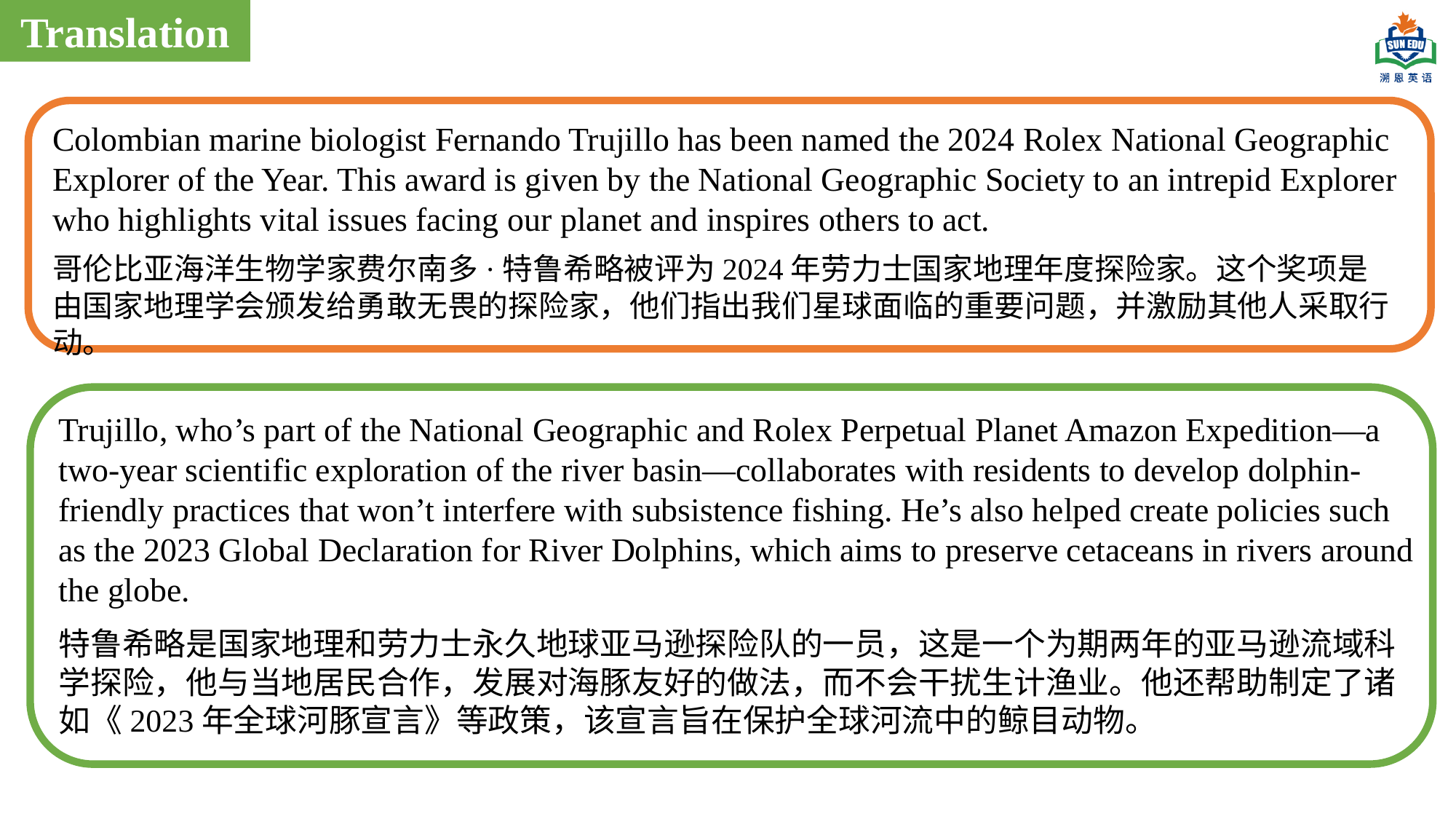

Translation

Colombian marine biologist Fernando Trujillo has been named the 2024 Rolex National Geographic Explorer of the Year. This award is given by the National Geographic Society to an intrepid Explorer who highlights vital issues facing our planet and inspires others to act.
哥伦比亚海洋生物学家费尔南多·特鲁希略被评为2024年劳力士国家地理年度探险家。这个奖项是由国家地理学会颁发给勇敢无畏的探险家，他们指出我们星球面临的重要问题，并激励其他人采取行动。

Trujillo, who’s part of the National Geographic and Rolex Perpetual Planet Amazon Expedition—a two-year scientific exploration of the river basin—collaborates with residents to develop dolphin-friendly practices that won’t interfere with subsistence fishing. He’s also helped create policies such as the 2023 Global Declaration for River Dolphins, which aims to preserve cetaceans in rivers around the globe.
特鲁希略是国家地理和劳力士永久地球亚马逊探险队的一员，这是一个为期两年的亚马逊流域科学探险，他与当地居民合作，发展对海豚友好的做法，而不会干扰生计渔业。他还帮助制定了诸如《2023年全球河豚宣言》等政策，该宣言旨在保护全球河流中的鲸目动物。